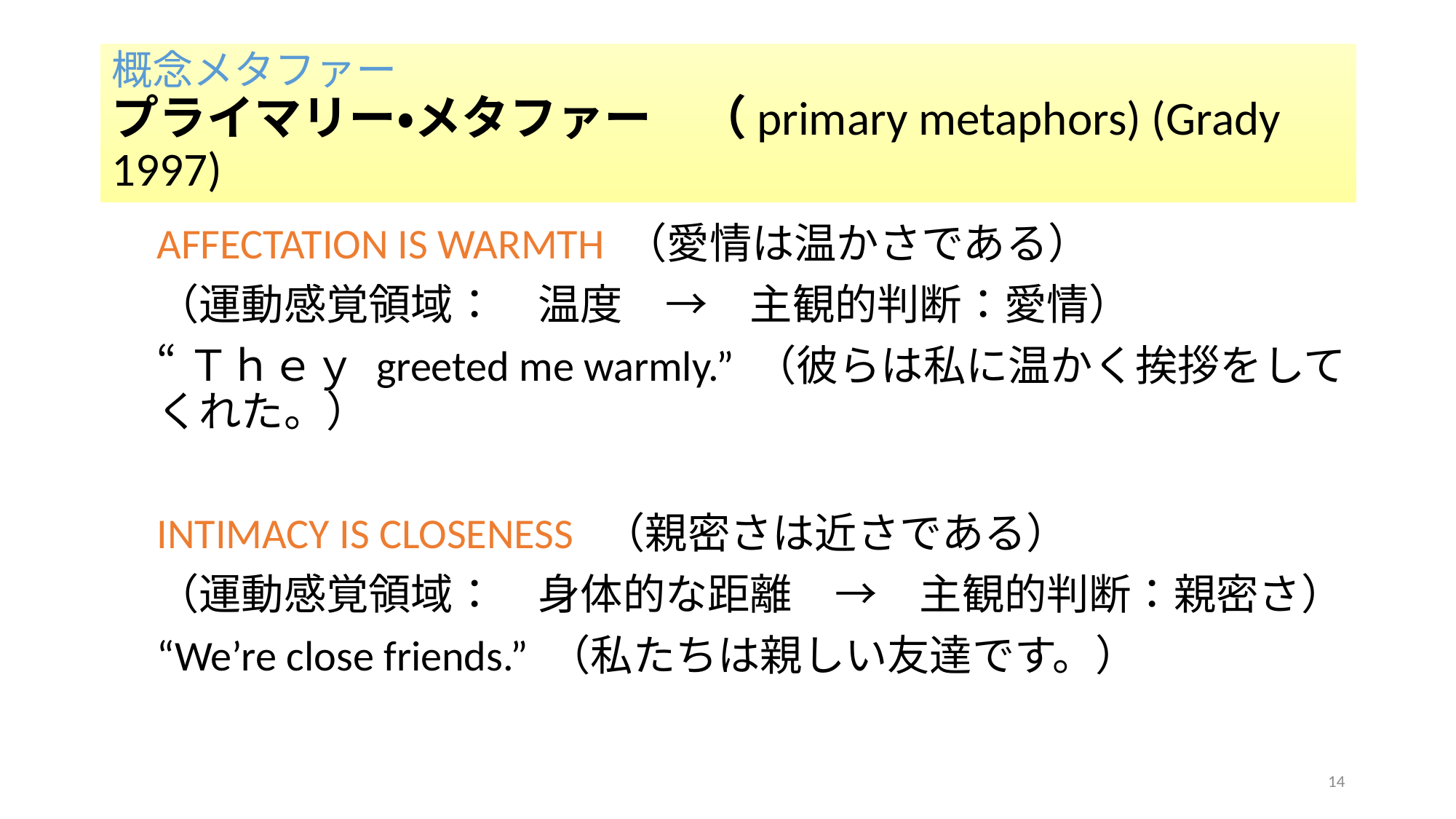

# 概念メタファー プライマリー・メタファー　（primary metaphors) (Grady 1997)
AFFECTATION IS WARMTH （愛情は温かさである）
（運動感覚領域：　温度　→　主観的判断：愛情）
“Ｔｈｅｙ greeted me warmly.” （彼らは私に温かく挨拶をしてくれた。）

INTIMACY IS CLOSENESS  （親密さは近さである）
（運動感覚領域：　身体的な距離　→　主観的判断：親密さ）
“We’re close friends.” （私たちは親しい友達です。）

14